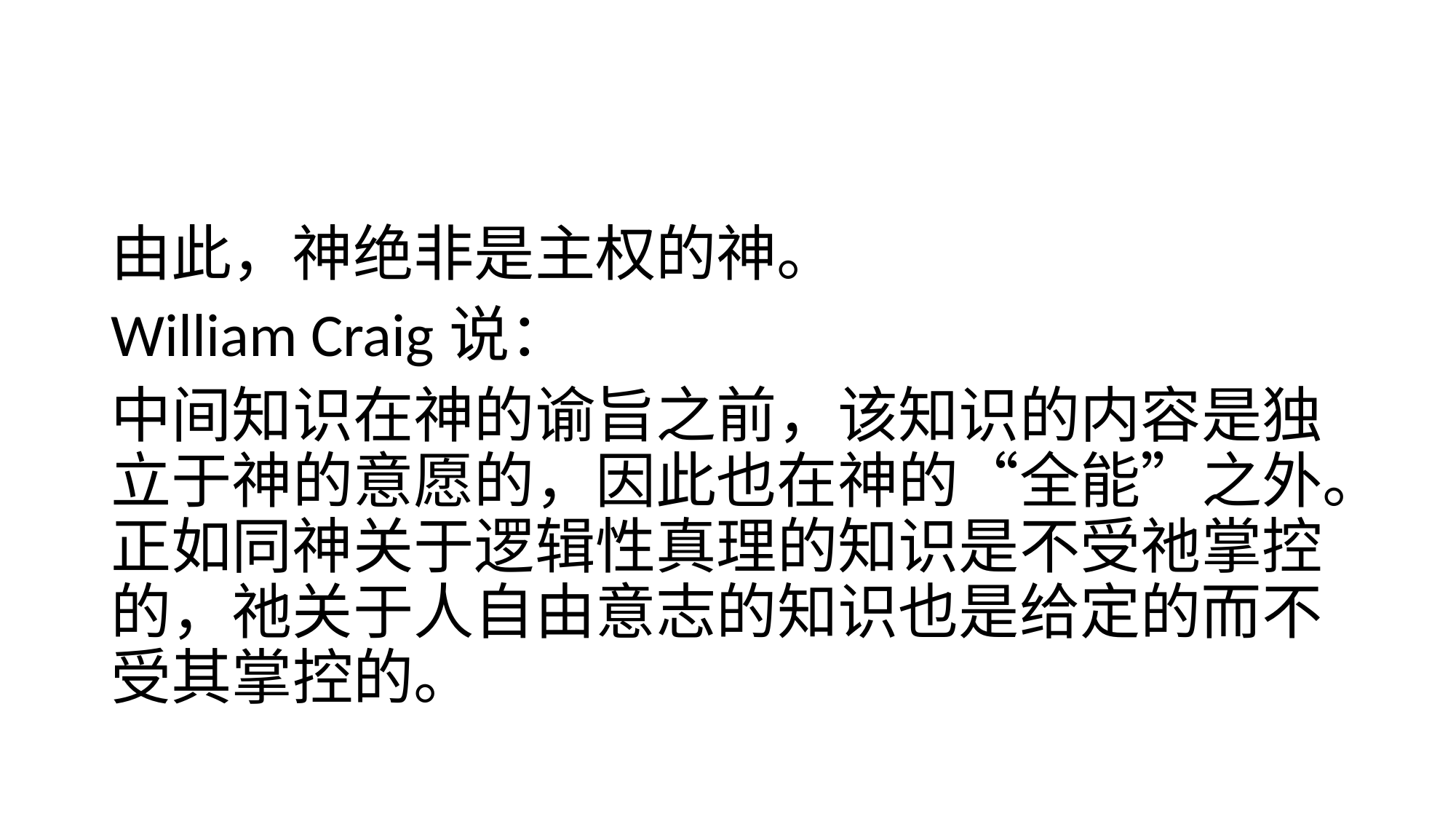

#
由此，神绝非是主权的神。
William Craig说：
中间知识在神的谕旨之前，该知识的内容是独立于神的意愿的，因此也在神的“全能”之外。正如同神关于逻辑性真理的知识是不受祂掌控的，祂关于人自由意志的知识也是给定的而不受其掌控的。